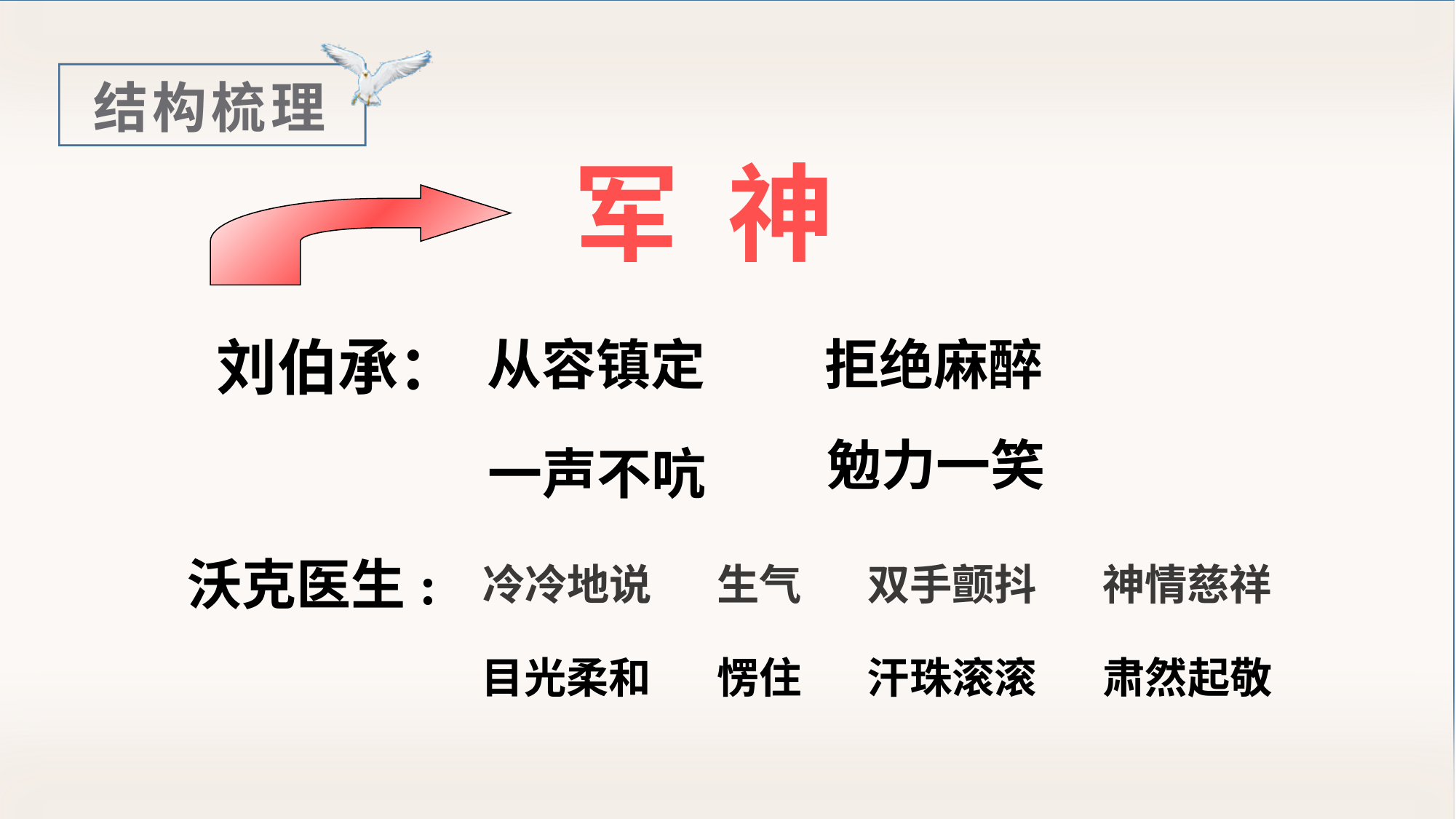

结构梳理
军  神

刘伯承：
从容镇定
拒绝麻醉
勉力一笑
一声不吭
沃克医生:
冷冷地说
生气
双手颤抖
神情慈祥
目光柔和
愣住
汗珠滚滚
肃然起敬